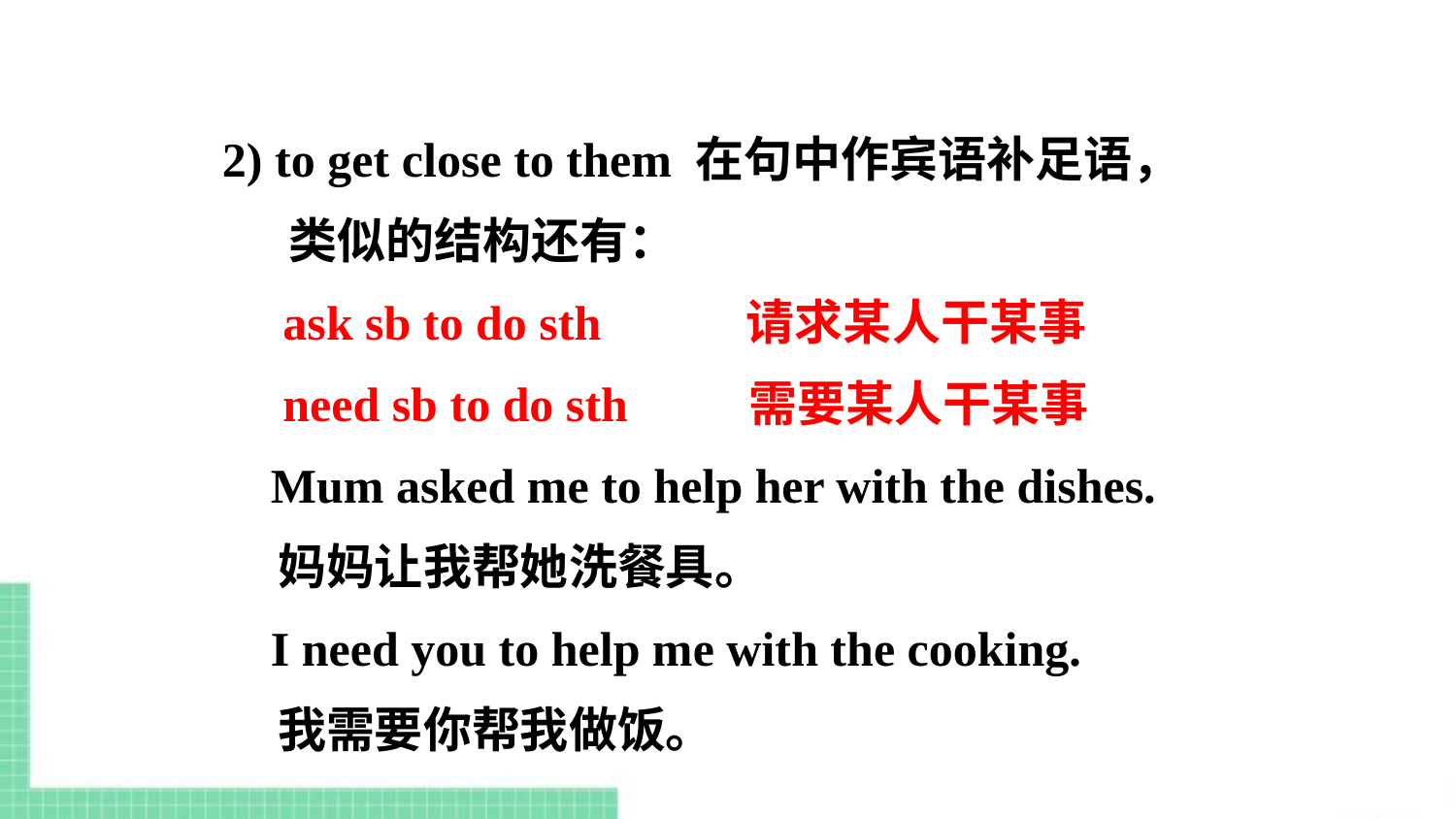

2) to get close to them 在句中作宾语补足语，
     类似的结构还有：
     ask sb to do sth           请求某人干某事
     need sb to do sth         需要某人干某事
    Mum asked me to help her with the dishes.
    妈妈让我帮她洗餐具。
    I need you to help me with the cooking.
    我需要你帮我做饭。